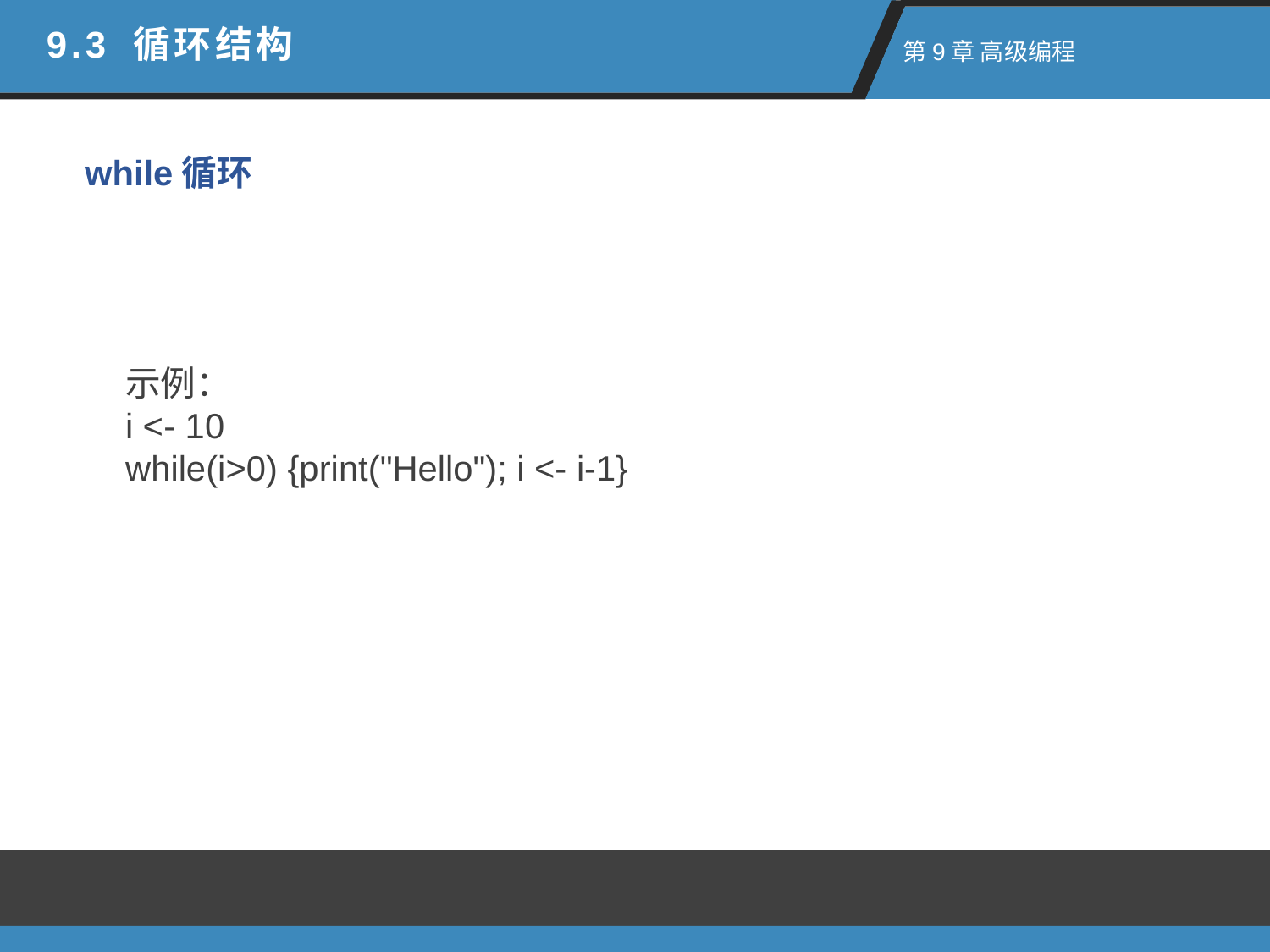

9.3 循环结构
  第9章 高级编程
while循环
示例：
i <- 10
while(i>0) {print("Hello"); i <- i-1}